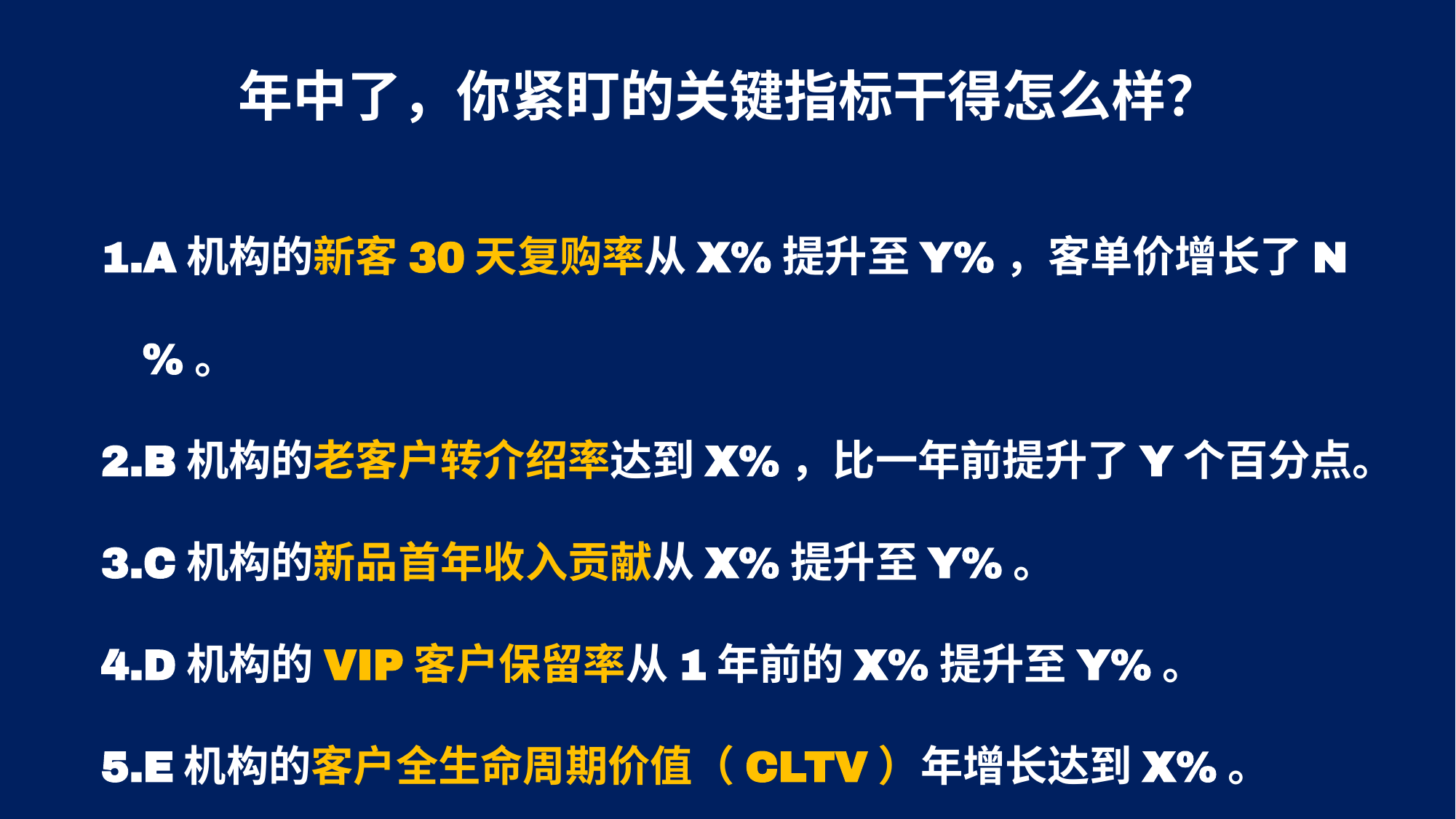

年中了，你紧盯的关键指标干得怎么样？
A机构的新客30天复购率从X%提升至Y%，客单价增长了N%。
B机构的老客户转介绍率达到X%，比一年前提升了Y个百分点。
C机构的新品首年收入贡献从X%提升至Y%。
D机构的VIP客户保留率从1年前的X%提升至Y%。
E机构的客户全生命周期价值（CLTV）年增长达到X%。